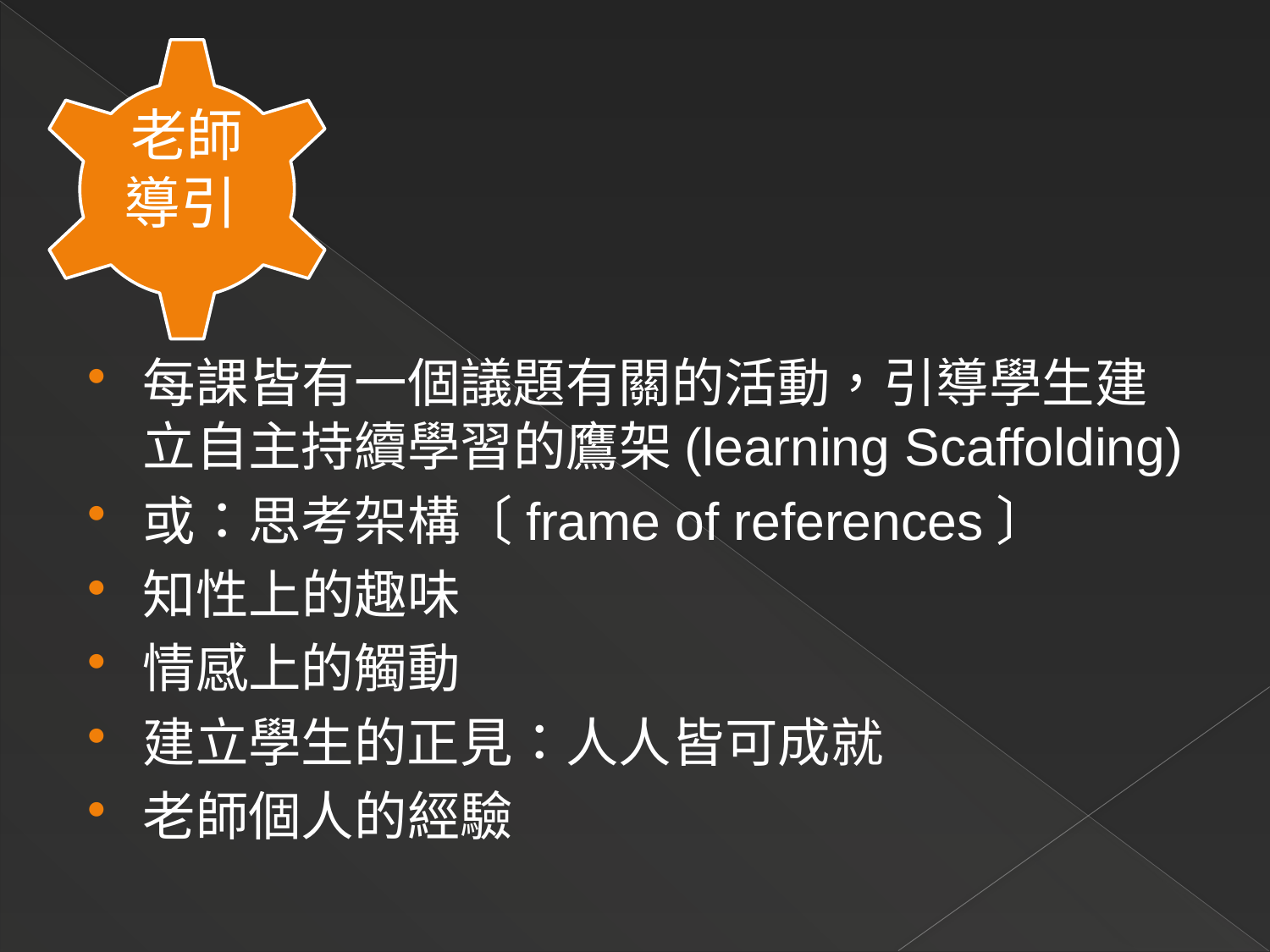

老師導引

#
每課皆有一個議題有關的活動，引導學生建立自主持續學習的鷹架(learning Scaffolding)
或：思考架構〔frame of references〕
知性上的趣味
情感上的觸動
建立學生的正見：人人皆可成就
老師個人的經驗